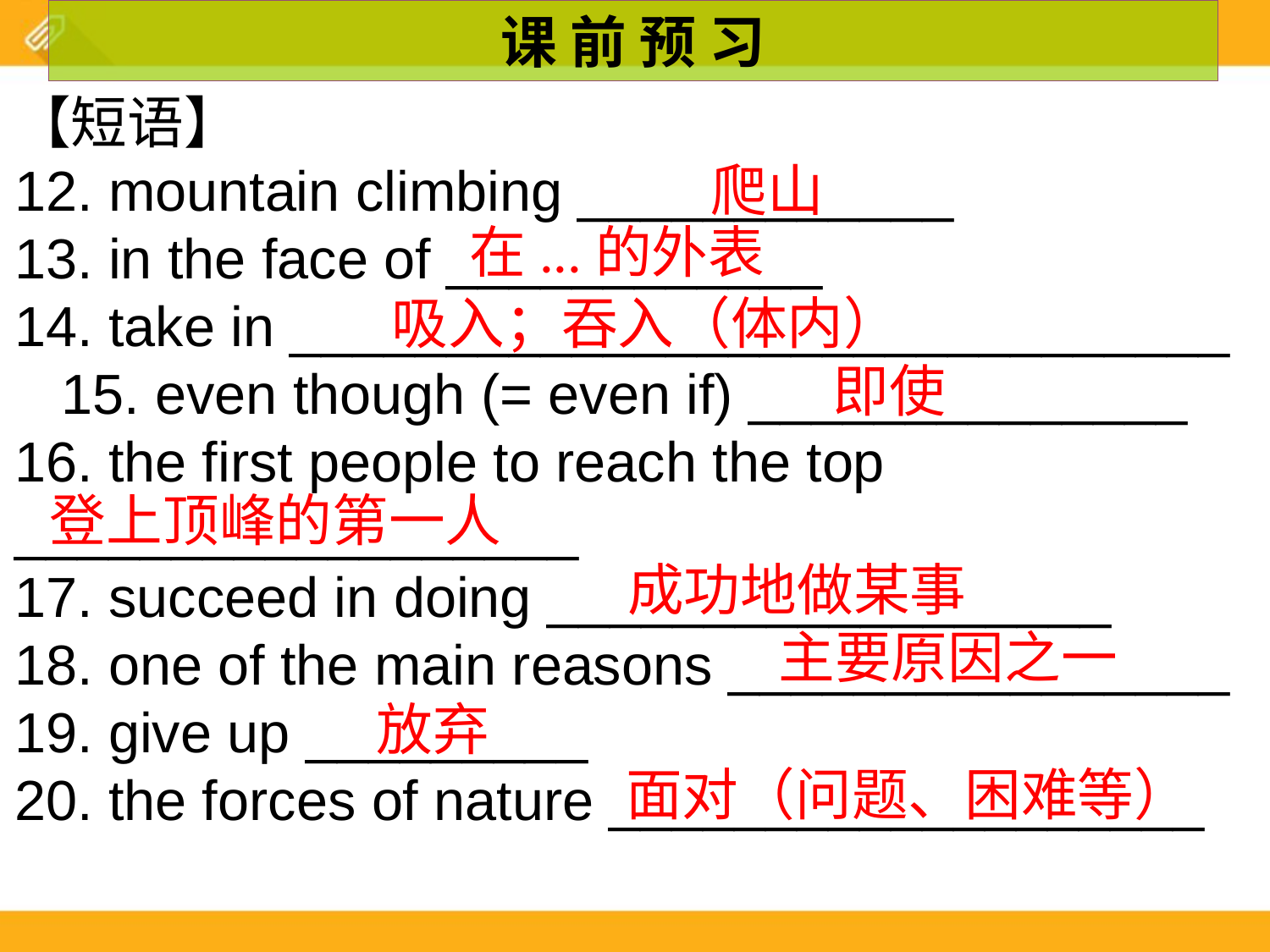

课 前 预 习
【短语】
12. mountain climbing ____________
13. in the face of ____________
14. take in ______________________________     15. even though (= even if) ______________
16. the first people to reach the top __________________
17. succeed in doing __________________
18. one of the main reasons ________________
19. give up _________
20. the forces of nature ___________________
爬山
在...的外表
吸入；吞入（体内）
即使
登上顶峰的第一人
成功地做某事
主要原因之一
放弃
面对（问题、困难等）